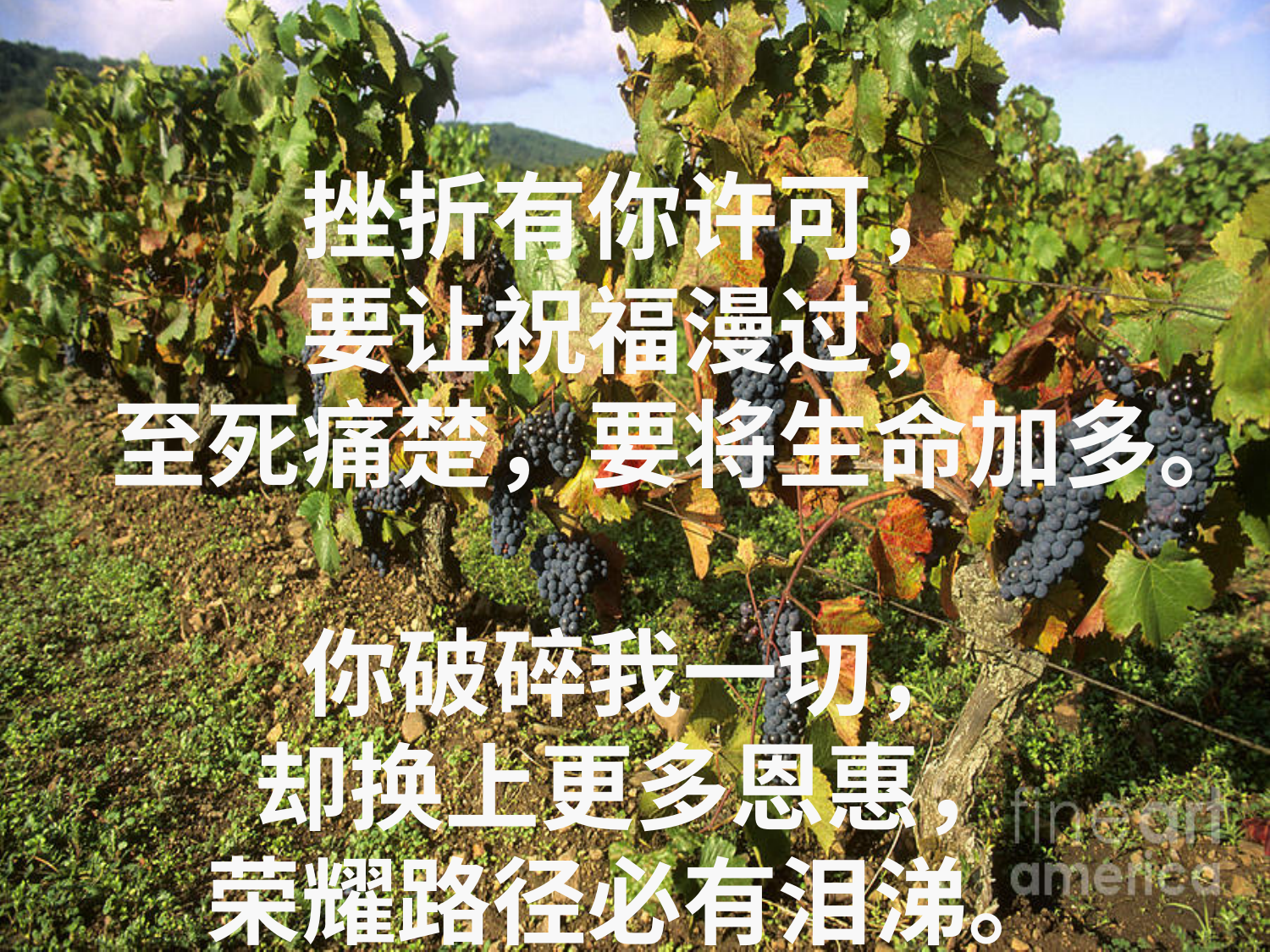

# 挫折有你许可， 要让祝福漫过， 至死痛楚，要将生命加多。 你破碎我一切， 却换上更多恩惠， 荣耀路径必有泪涕。